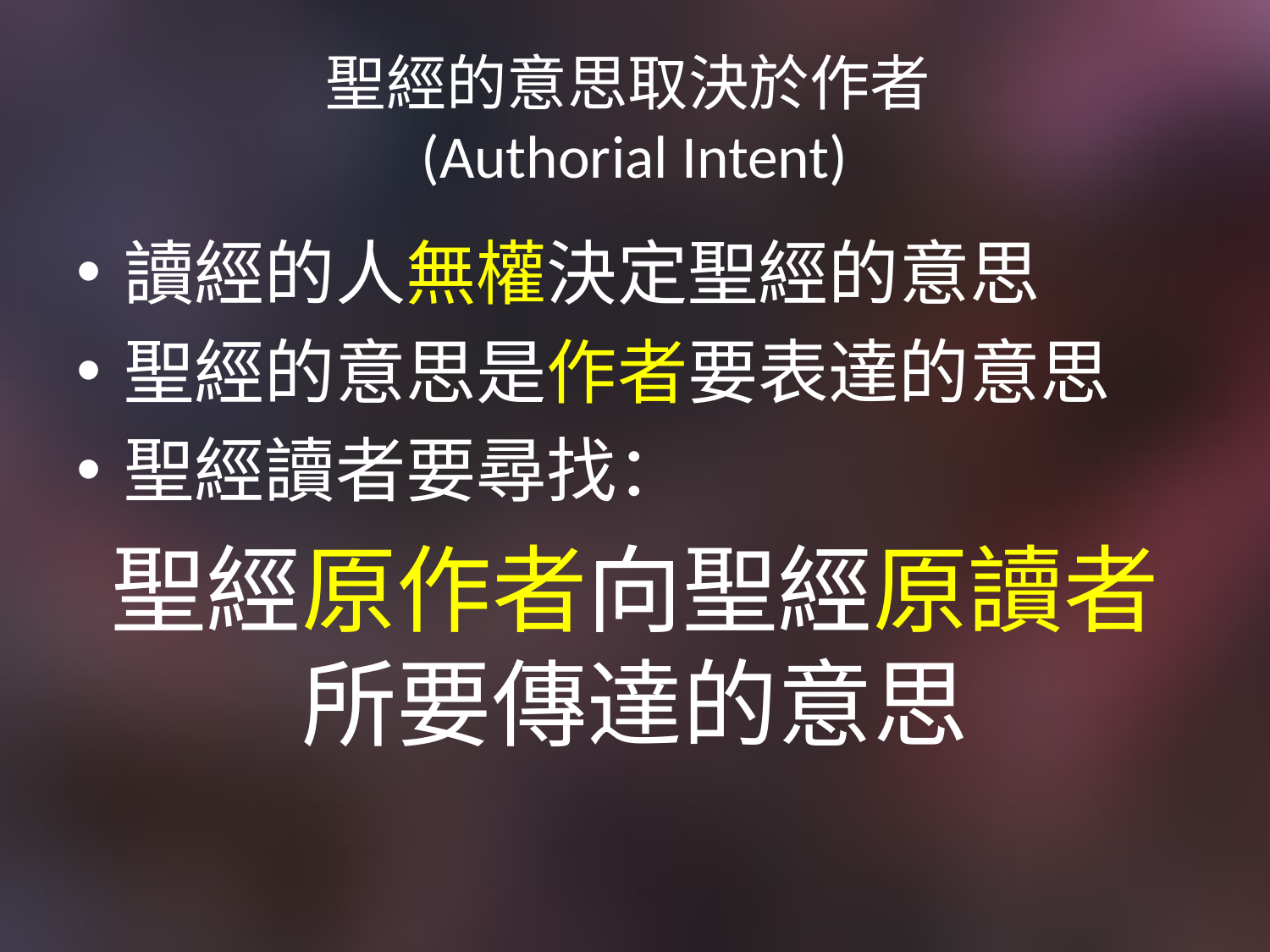

# 聖經的意思取決於作者 (Authorial Intent)
讀經的人無權決定聖經的意思
聖經的意思是作者要表達的意思
聖經讀者要尋找：
聖經原作者向聖經原讀者
所要傳達的意思